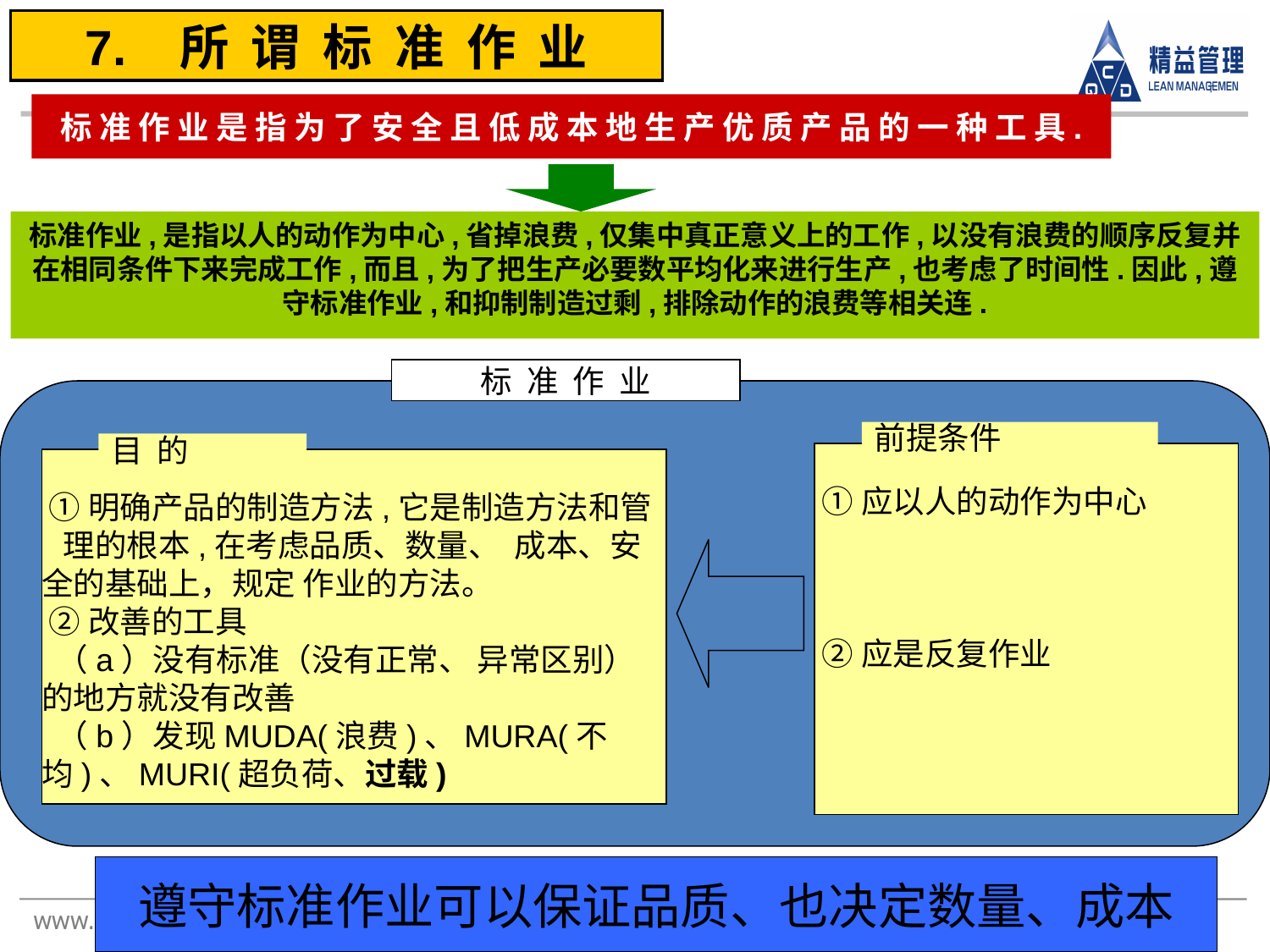

7.   所  谓  标  准  作  业
#
标 准 作 业 是 指 为 了 安 全 且 低 成 本 地 生 产 优 质 产 品 的 一 种 工 具.

标准作业,是指以人的动作为中心,省掉浪费,仅集中真正意义上的工作,以没有浪费的顺序反复并在相同条件下来完成工作,而且,为了把生产必要数平均化来进行生产,也考虑了时间性.因此,遵守标准作业,和抑制制造过剩,排除动作的浪费等相关连.

标  准  作  业

前提条件

 ①应以人的动作为中心

 ②应是反复作业
目  的

 ①明确产品的制造方法,它是制造方法和管     理的根本,在考虑品质、数量、  成本、安全的基础上，规定 作业的方法。
 ②改善的工具
 （a）没有标准（没有正常、 异常区别）的地方就没有改善
 （b）发现MUDA(浪费)、MURA(不均)、MURI(超负荷、过载)

遵守标准作业可以保证品质、也决定数量、成本